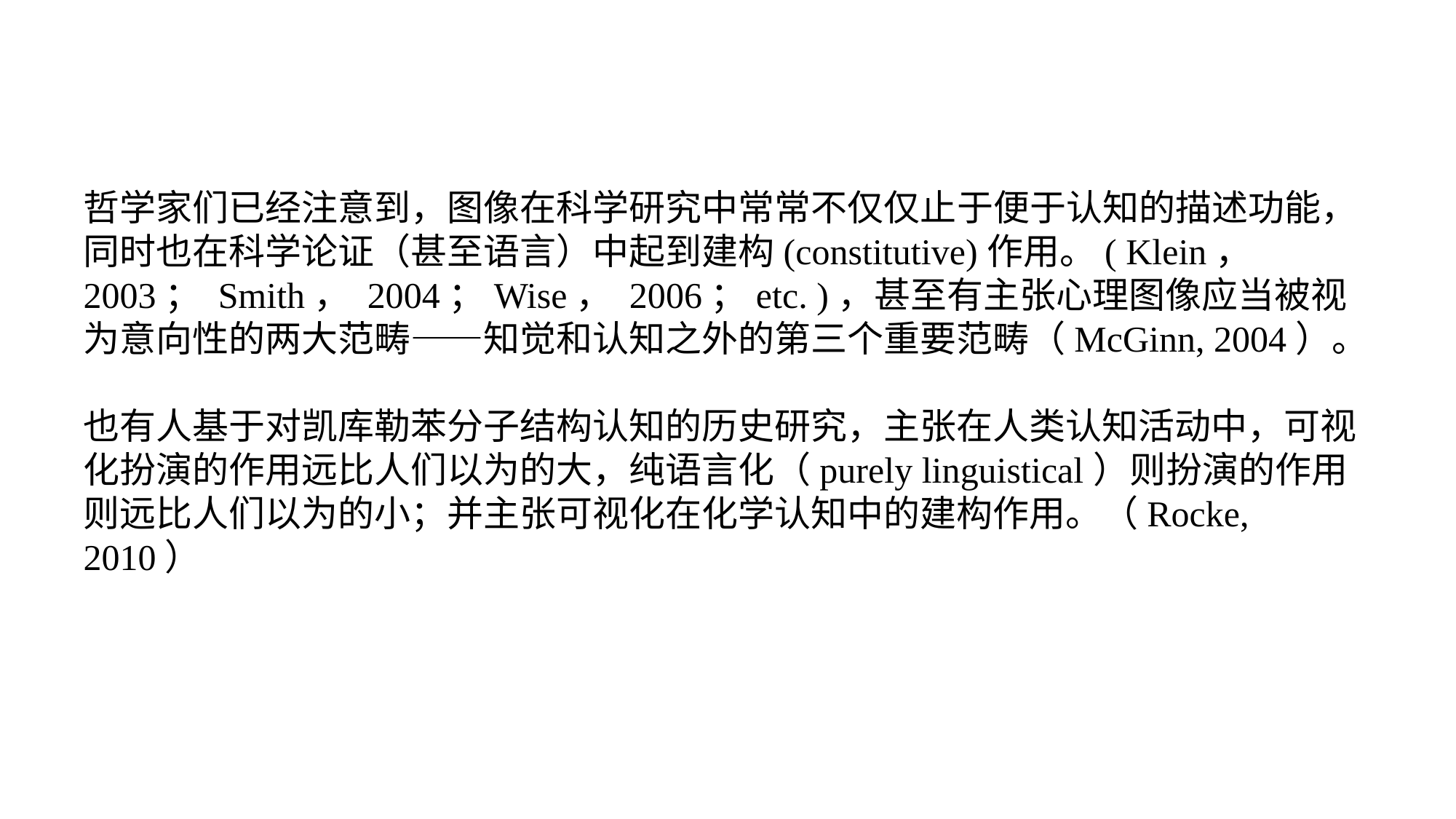

#
哲学家们已经注意到，图像在科学研究中常常不仅仅止于便于认知的描述功能，同时也在科学论证（甚至语言）中起到建构(constitutive)作用。( Klein， 2003； Smith， 2004；Wise， 2006；etc. )，甚至有主张心理图像应当被视为意向性的两大范畴——知觉和认知之外的第三个重要范畴（McGinn, 2004）。

也有人基于对凯库勒苯分子结构认知的历史研究，主张在人类认知活动中，可视化扮演的作用远比人们以为的大，纯语言化（purely linguistical）则扮演的作用则远比人们以为的小；并主张可视化在化学认知中的建构作用。（Rocke, 2010）